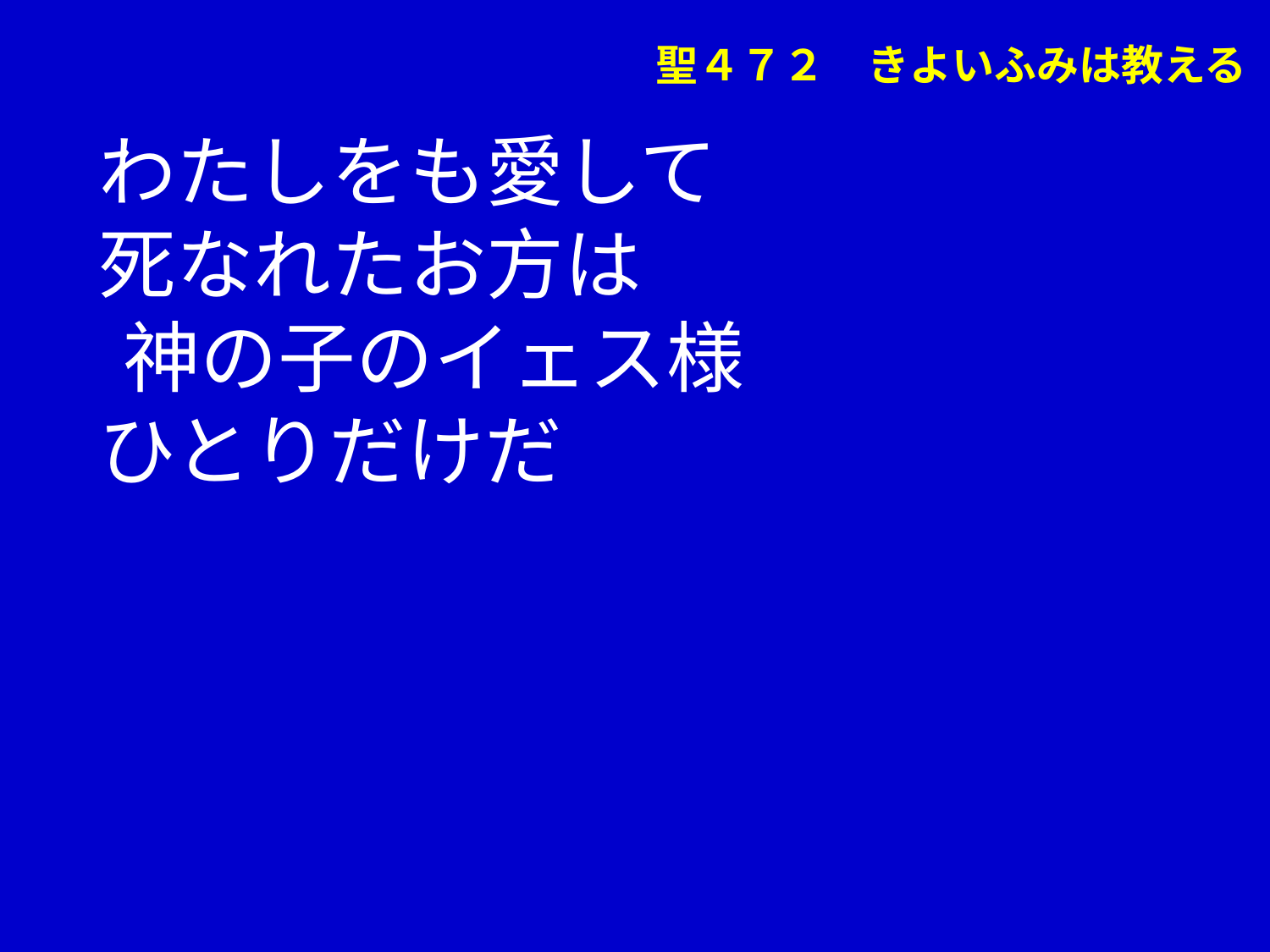

聖４７２　きよいふみは教える
   わたしをも愛して
   死なれたお方は
　 神の子のイェス様
   ひとりだけだ